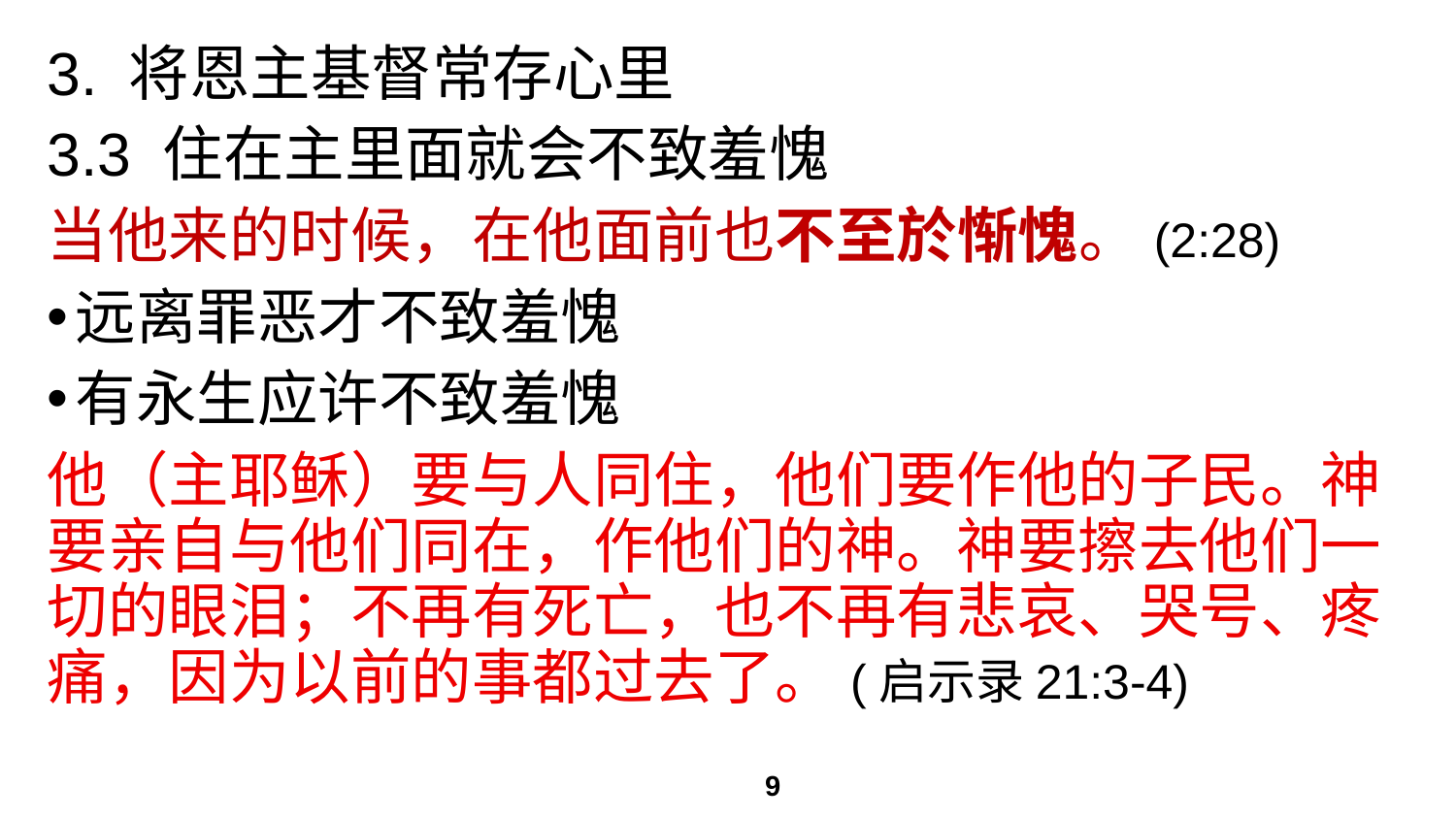

# 3. 将恩主基督常存心里
3.3 住在主里面就会不致羞愧
当他来的时候，在他面前也不至於惭愧。(2:28)
远离罪恶才不致羞愧
有永生应许不致羞愧
他（主耶稣）要与人同住，他们要作他的子民。神要亲自与他们同在，作他们的神。神要擦去他们一切的眼泪；不再有死亡，也不再有悲哀、哭号、疼痛，因为以前的事都过去了。(启示录21:3-4)
9